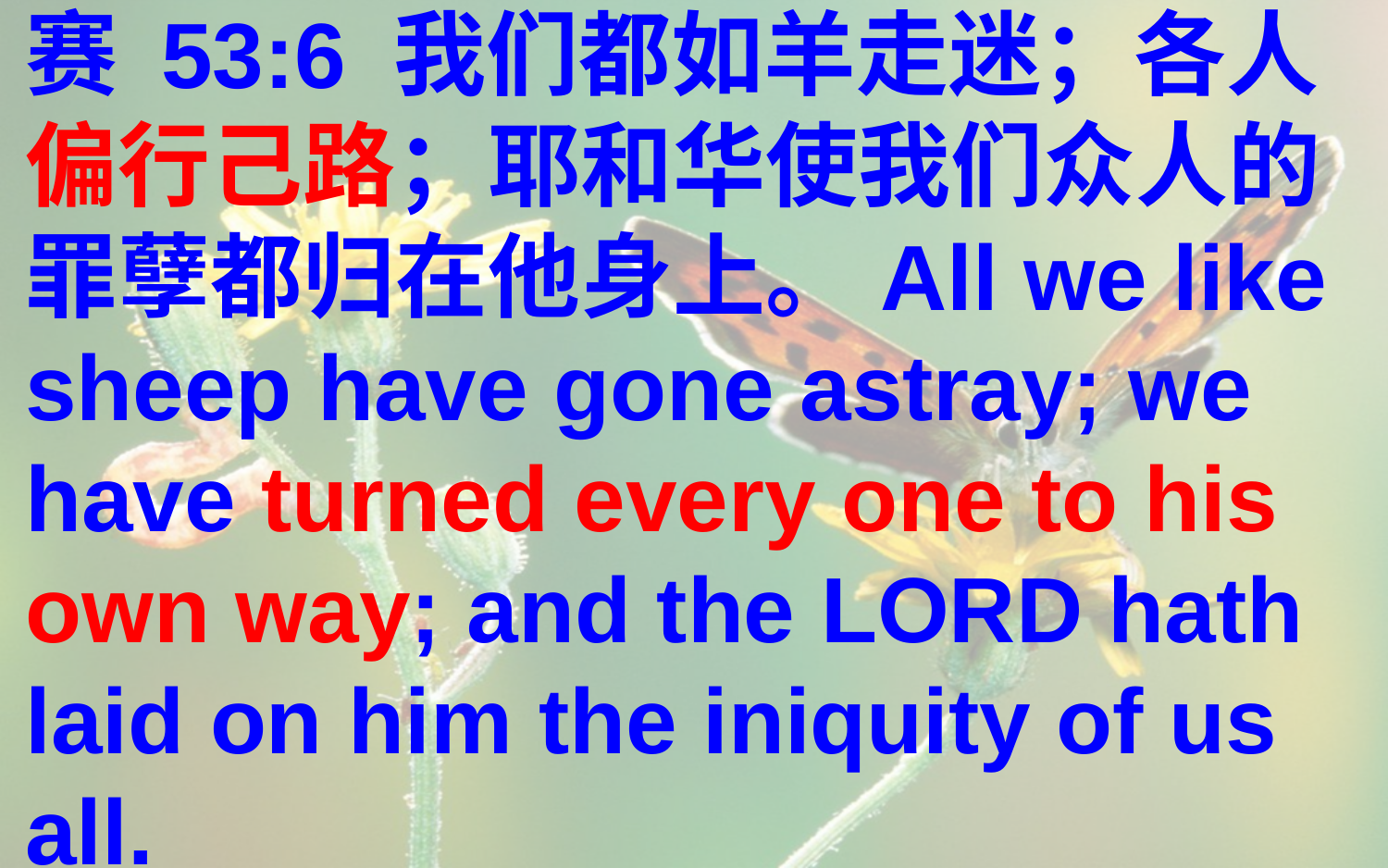

赛 53:6 我们都如羊走迷；各人偏行己路；耶和华使我们众人的罪孽都归在他身上。All we like sheep have gone astray; we have turned every one to his own way; and the LORD hath laid on him the iniquity of us all.